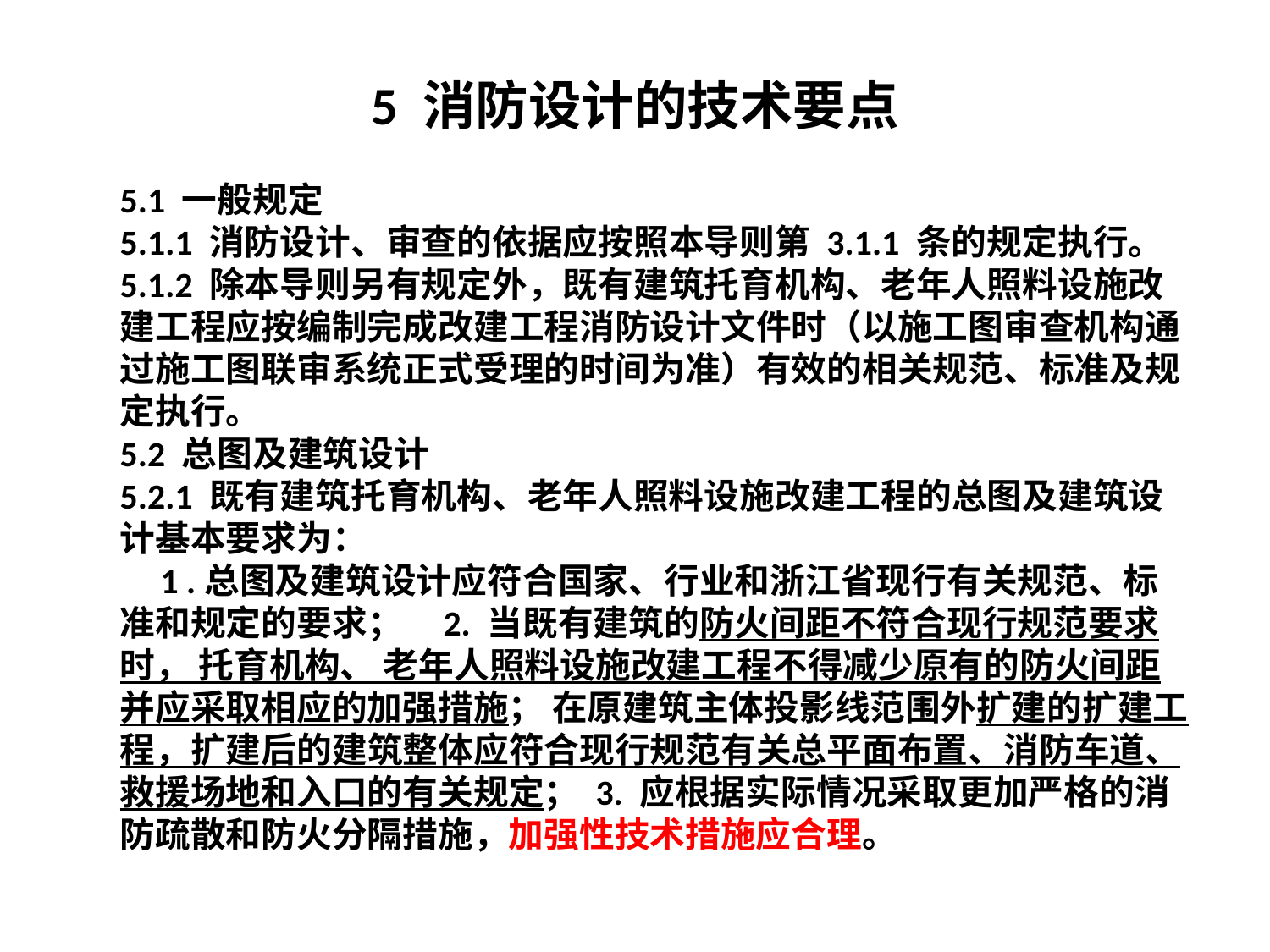

# 5 消防设计的技术要点
5.1 一般规定
5.1.1 消防设计、审查的依据应按照本导则第 3.1.1 条的规定执行。
5.1.2 除本导则另有规定外，既有建筑托育机构、老年人照料设施改建工程应按编制完成改建工程消防设计文件时（以施工图审查机构通过施工图联审系统正式受理的时间为准）有效的相关规范、标准及规定执行。
5.2 总图及建筑设计
5.2.1 既有建筑托育机构、老年人照料设施改建工程的总图及建筑设计基本要求为：
    1 .总图及建筑设计应符合国家、行业和浙江省现行有关规范、标准和规定的要求；    2. 当既有建筑的防火间距不符合现行规范要求时， 托育机构、 老年人照料设施改建工程不得减少原有的防火间距并应采取相应的加强措施； 在原建筑主体投影线范围外扩建的扩建工程，扩建后的建筑整体应符合现行规范有关总平面布置、消防车道、救援场地和入口的有关规定； 3. 应根据实际情况采取更加严格的消防疏散和防火分隔措施，加强性技术措施应合理。